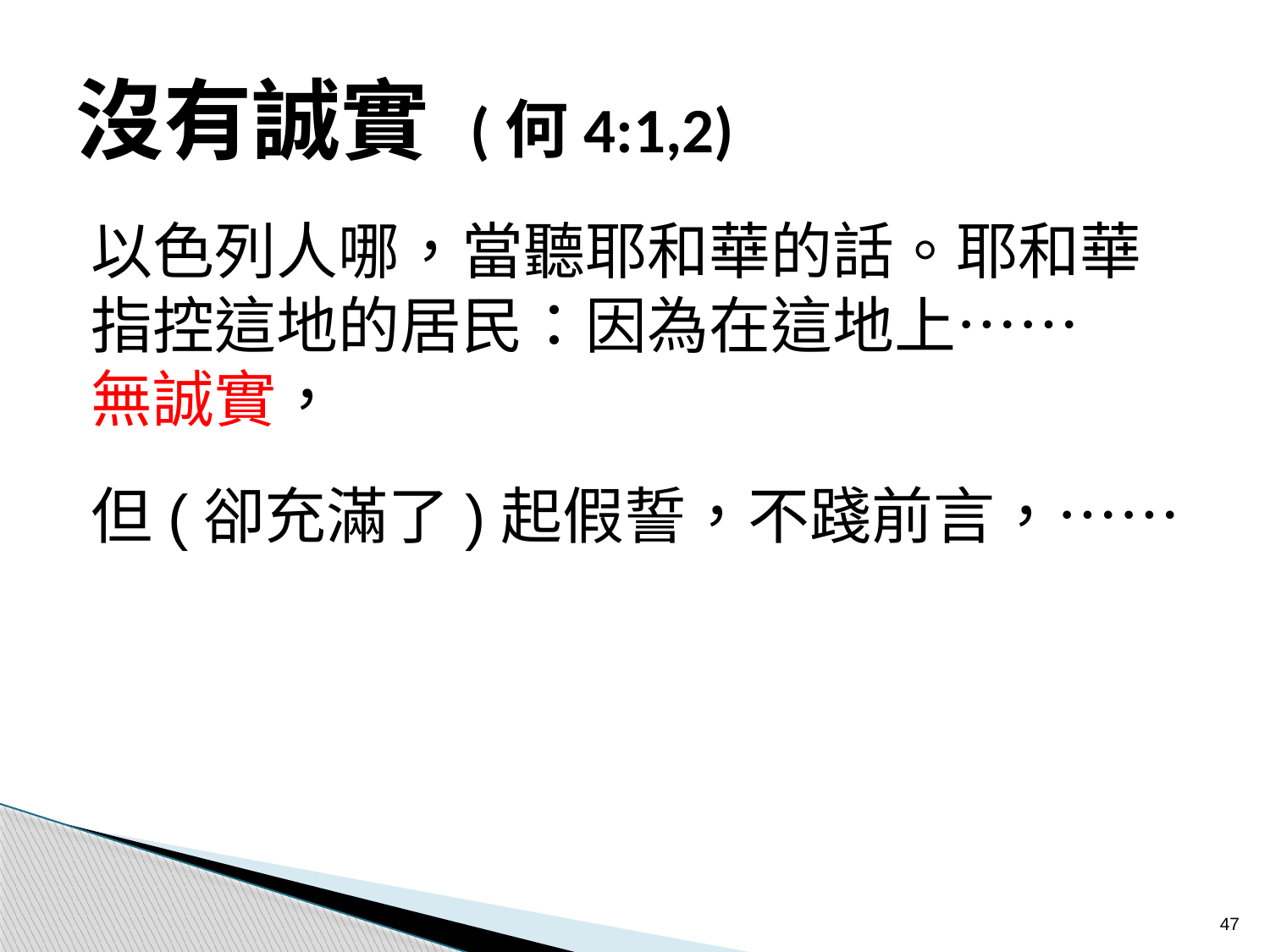

# 沒有誠實 (何4:1,2)
以色列人哪，當聽耶和華的話。耶和華指控這地的居民：因為在這地上……
無誠實，
但(卻充滿了)起假誓，不踐前言，……
47